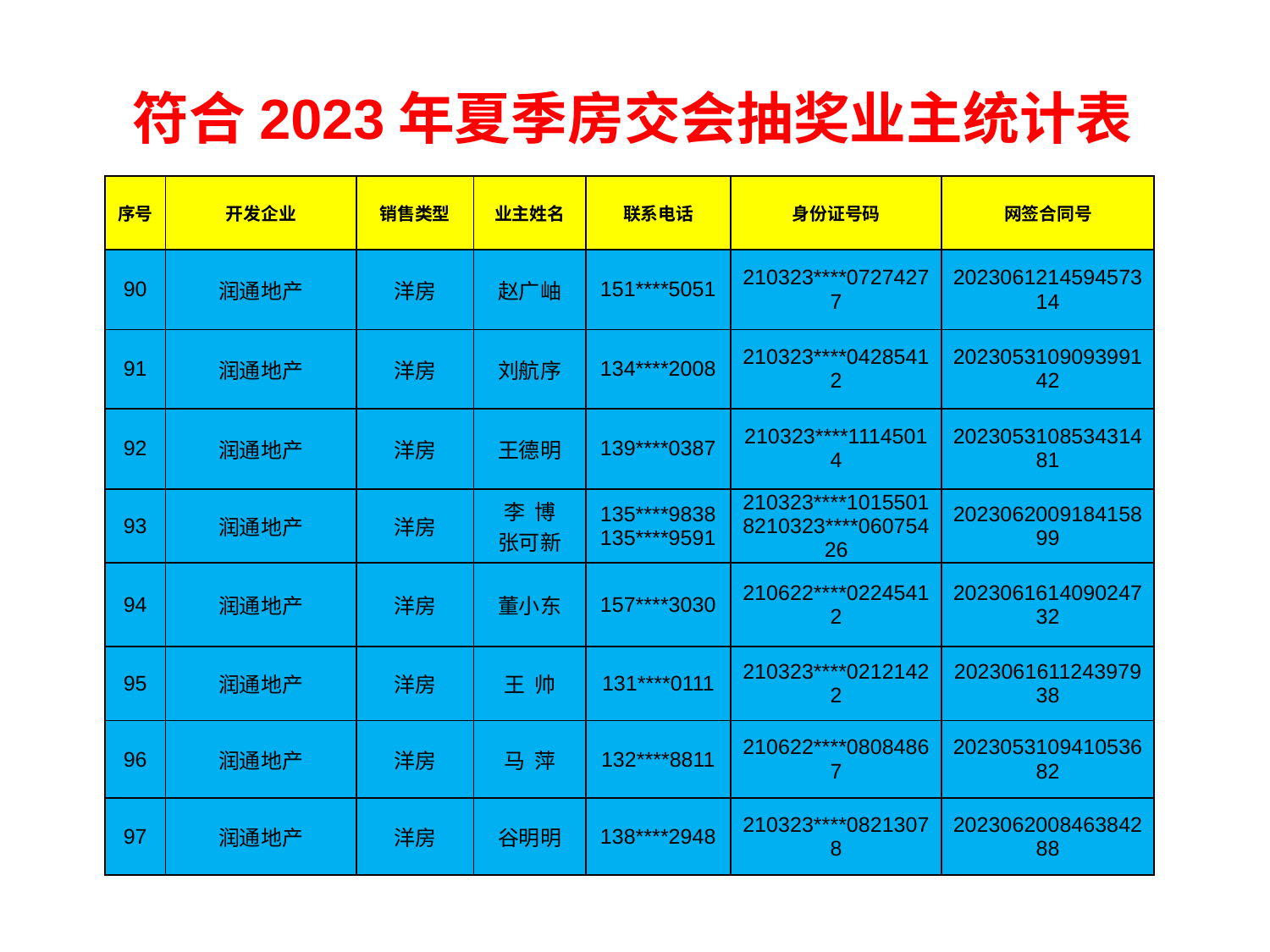

符合2023年夏季房交会抽奖业主统计表
| 序号 | 开发企业 | 销售类型 | 业主姓名 | 联系电话 | 身份证号码 | 网签合同号 |
| --- | --- | --- | --- | --- | --- | --- |
| 90 | 润通地产 | 洋房 | 赵广岫 | 151\*\*\*\*5051 | 210323\*\*\*\*07274277 | 202306121459457314 |
| 91 | 润通地产 | 洋房 | 刘航序 | 134\*\*\*\*2008 | 210323\*\*\*\*04285412 | 202305310909399142 |
| 92 | 润通地产 | 洋房 | 王德明 | 139\*\*\*\*0387 | 210323\*\*\*\*11145014 | 202305310853431481 |
| 93 | 润通地产 | 洋房 | 李 博 张可新 | 135\*\*\*\*9838135\*\*\*\*9591 | 210323\*\*\*\*10155018210323\*\*\*\*06075426 | 202306200918415899 |
| 94 | 润通地产 | 洋房 | 董小东 | 157\*\*\*\*3030 | 210622\*\*\*\*02245412 | 202306161409024732 |
| 95 | 润通地产 | 洋房 | 王 帅 | 131\*\*\*\*0111 | 210323\*\*\*\*02121422 | 202306161124397938 |
| 96 | 润通地产 | 洋房 | 马 萍 | 132\*\*\*\*8811 | 210622\*\*\*\*08084867 | 202305310941053682 |
| 97 | 润通地产 | 洋房 | 谷明明 | 138\*\*\*\*2948 | 210323\*\*\*\*08213078 | 202306200846384288 |